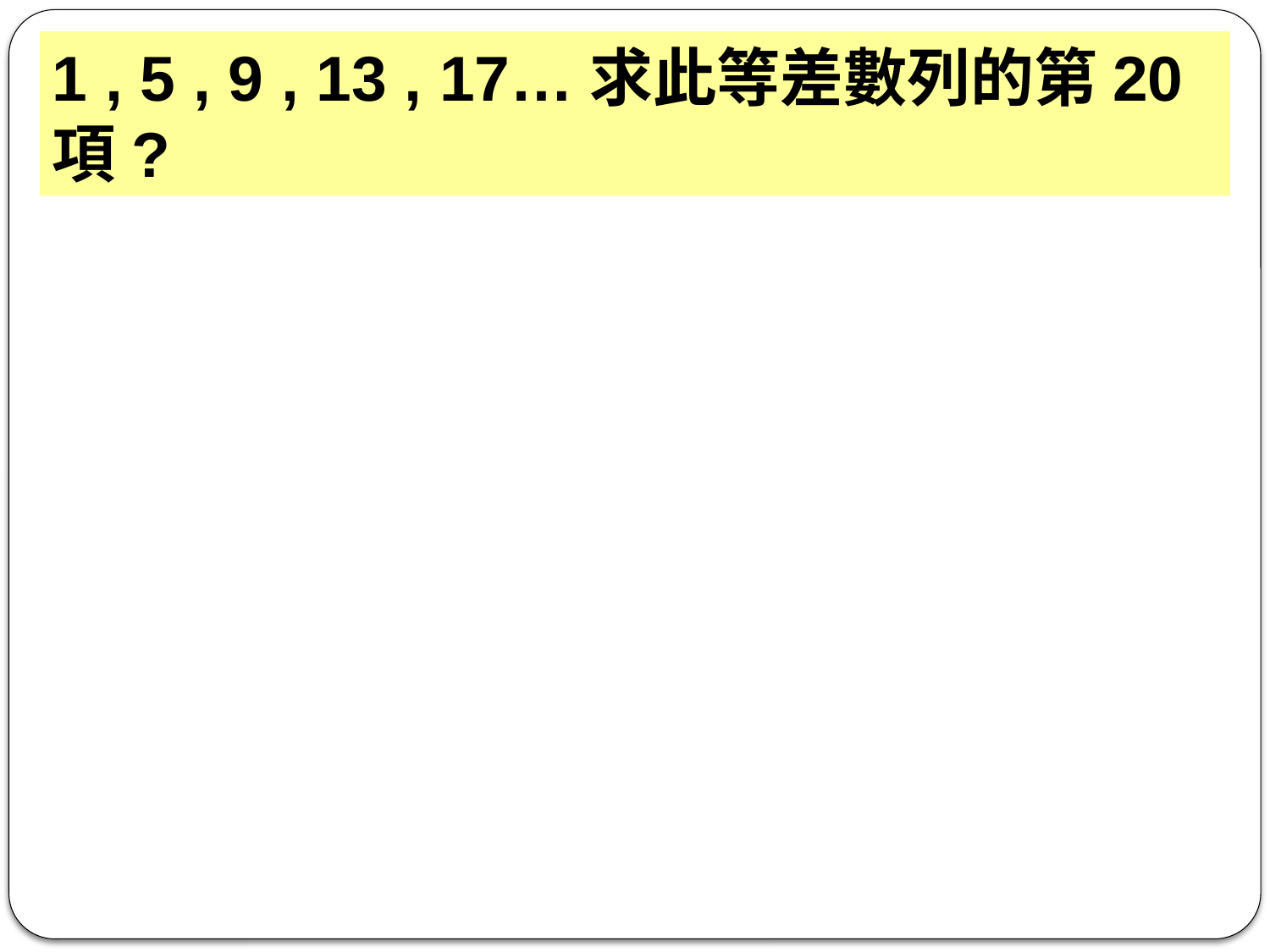

1 , 5 , 9 , 13 , 17…求此等差數列的第20項?